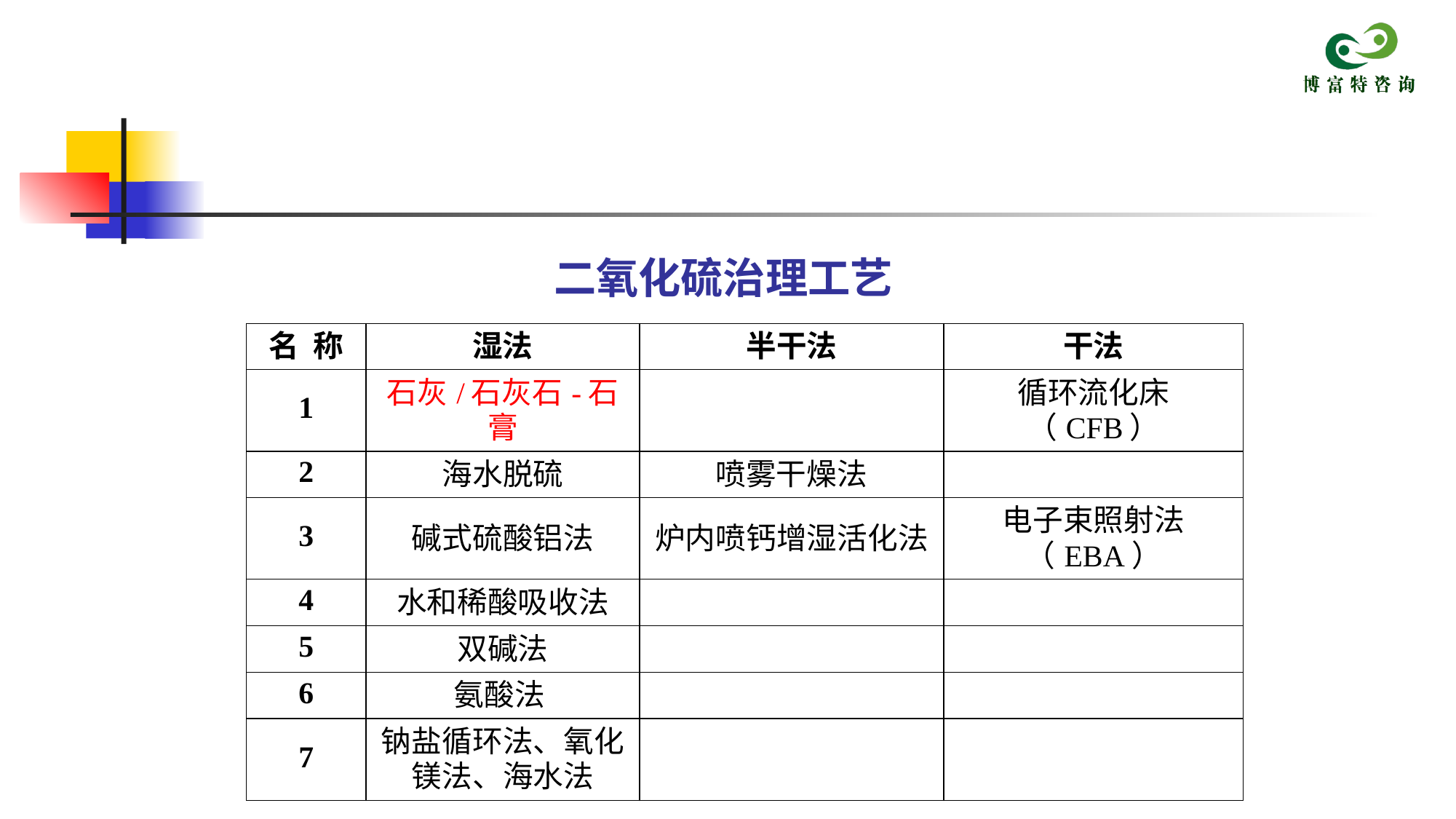

二氧化硫治理工艺

| 名  称 | 湿法 | 半干法 | 干法 |
| --- | --- | --- | --- |
| 1 | 石灰/石灰石-石膏 |  | 循环流化床（CFB） |
| 2 | 海水脱硫 | 喷雾干燥法 |  |
| 3 | 碱式硫酸铝法 | 炉内喷钙增湿活化法 | 电子束照射法（EBA） |
| 4 | 水和稀酸吸收法 |  |  |
| 5 | 双碱法 |  |  |
| 6 | 氨酸法 |  |  |
| 7 | 钠盐循环法、氧化镁法、海水法 |  |  |